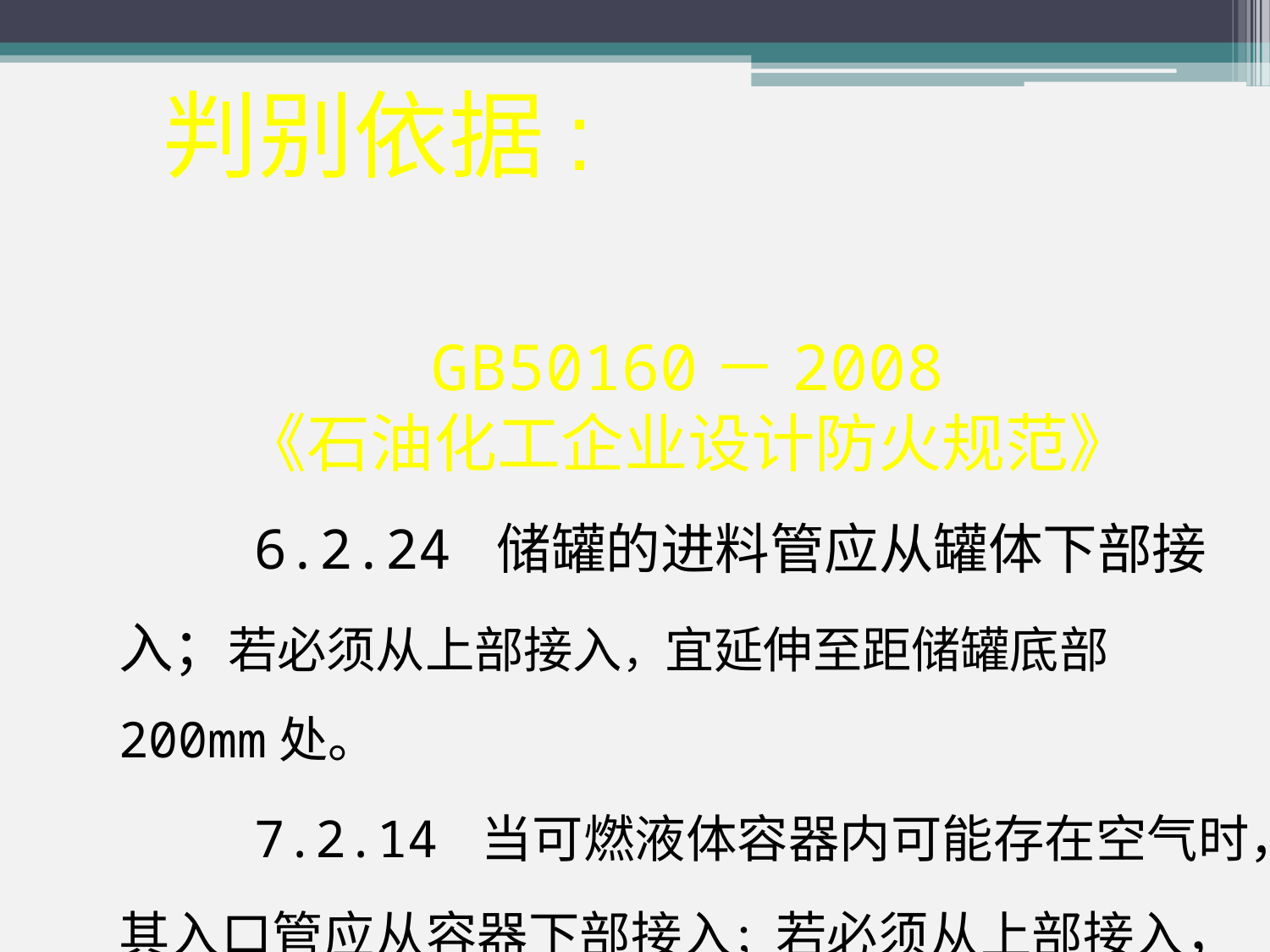

判别依据:
GB50160－2008
《石油化工企业设计防火规范》
    6.2.24 储罐的进料管应从罐体下部接入；若必须从上部接入，宜延伸至距储罐底部200mm处。
    7.2.14 当可燃液体容器内可能存在空气时，其入口管应从容器下部接入；若必须从上部接入，宜延伸至距容器底部200mm处。